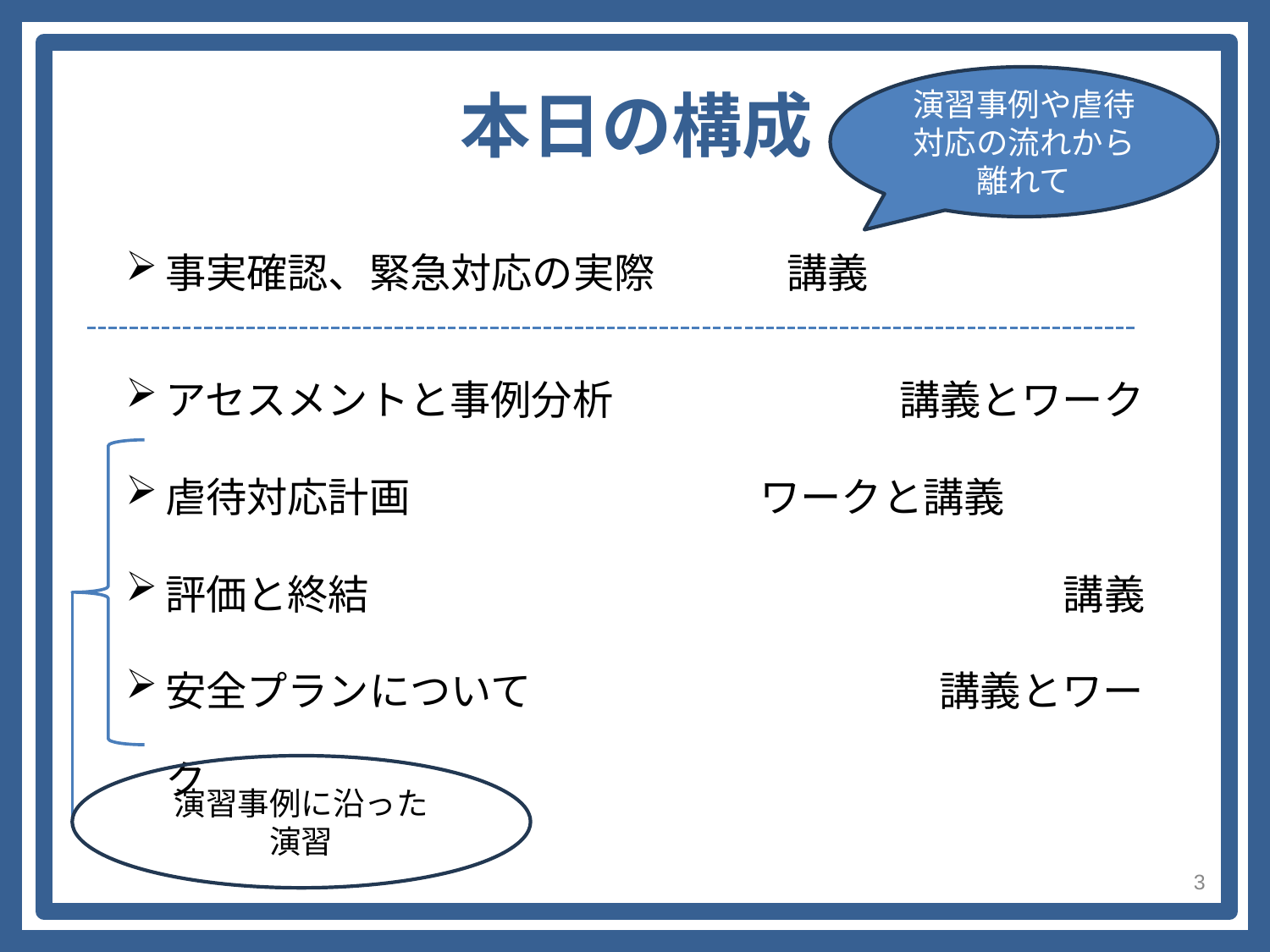

本日の構成

演習事例や虐待対応の流れから
離れて
事実確認、緊急対応の実際 　　　講義

アセスメントと事例分析　　　　　　　講義とワーク
虐待対応計画　　　　　                ワークと講義
評価と終結　　　　　　　　　　　　　　　　　講義
安全プランについて　　　　　　　　　　講義とワーク

演習事例に沿った
演習
3